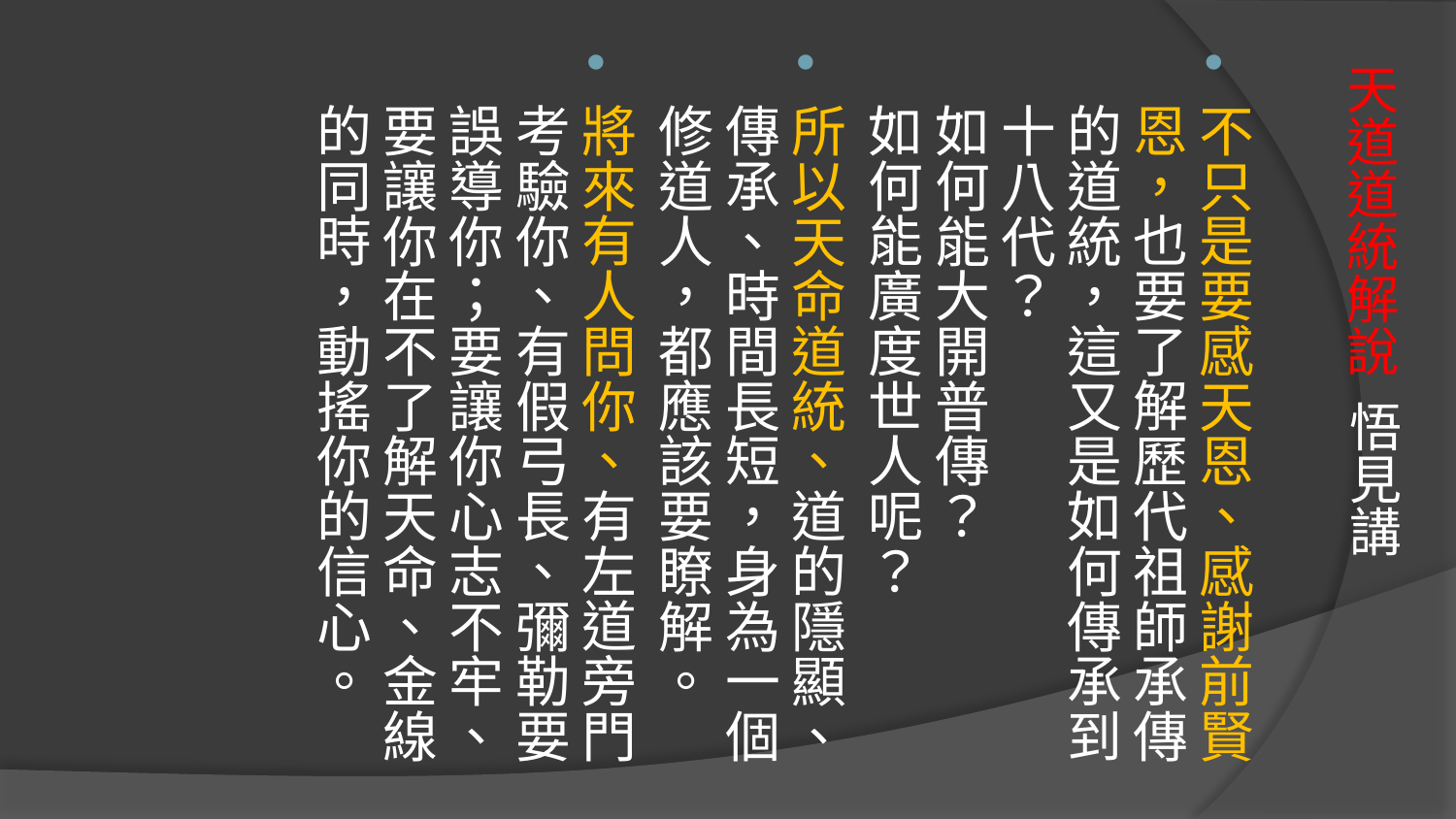

不只是要感天恩、感謝前賢恩，也要了解歷代祖師承傳的道統，這又是如何傳承到十八代？
如何能大開普傳？
如何能廣度世人呢？
所以天命道統、道的隱顯、傳承、時間長短，身為一個修道人，都應該要瞭解。
將來有人問你、有左道旁門考驗你、有假弓長、彌勒要誤導你；要讓你心志不牢、要讓你在不了解天命、金線的同時，動搖你的信心。

# 天道道統解說  悟見講